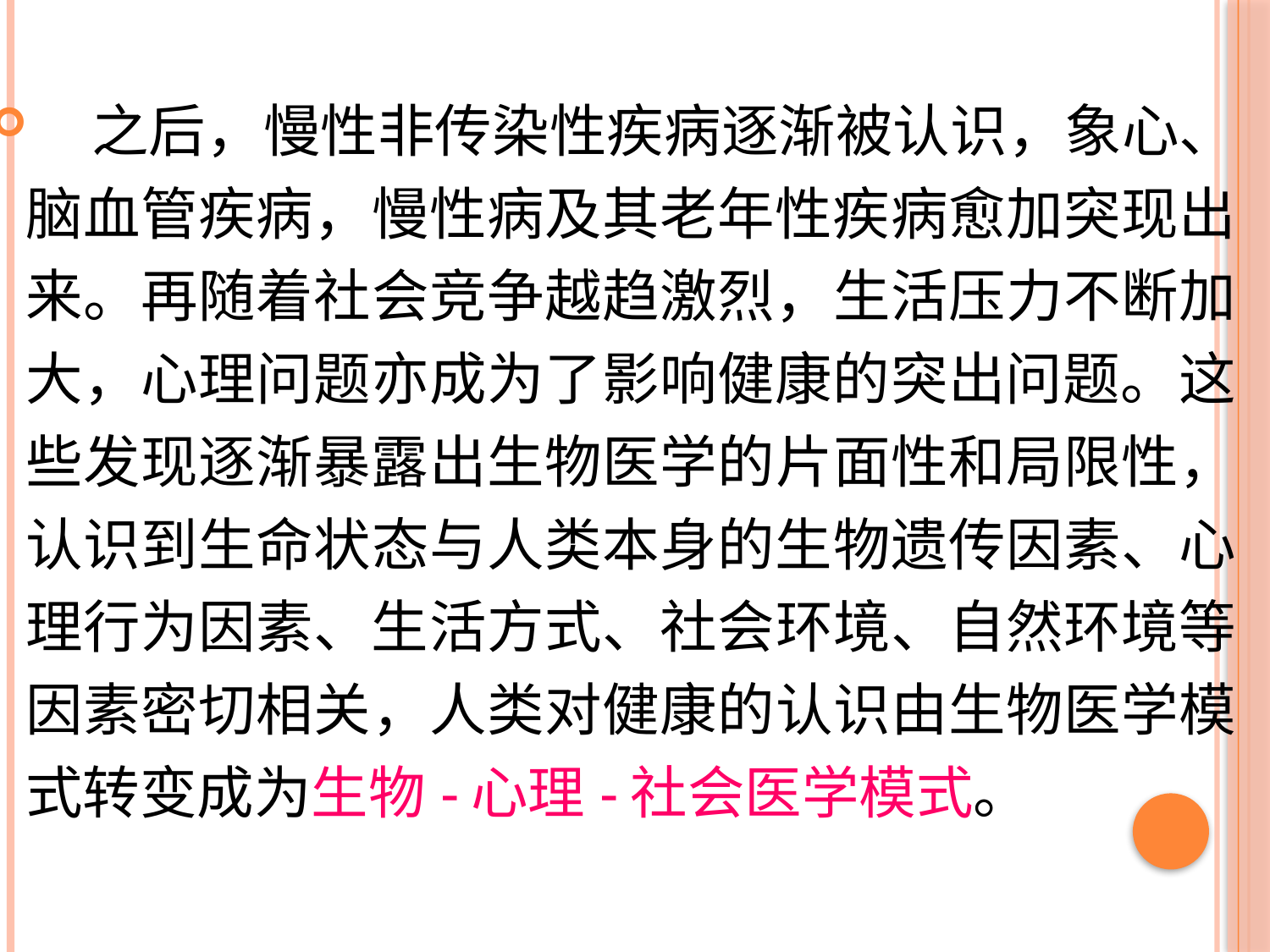

# 之后，慢性非传染性疾病逐渐被认识，象心、脑血管疾病，慢性病及其老年性疾病愈加突现出来。再随着社会竞争越趋激烈，生活压力不断加大，心理问题亦成为了影响健康的突出问题。这些发现逐渐暴露出生物医学的片面性和局限性，认识到生命状态与人类本身的生物遗传因素、心理行为因素、生活方式、社会环境、自然环境等因素密切相关，人类对健康的认识由生物医学模式转变成为生物-心理-社会医学模式。